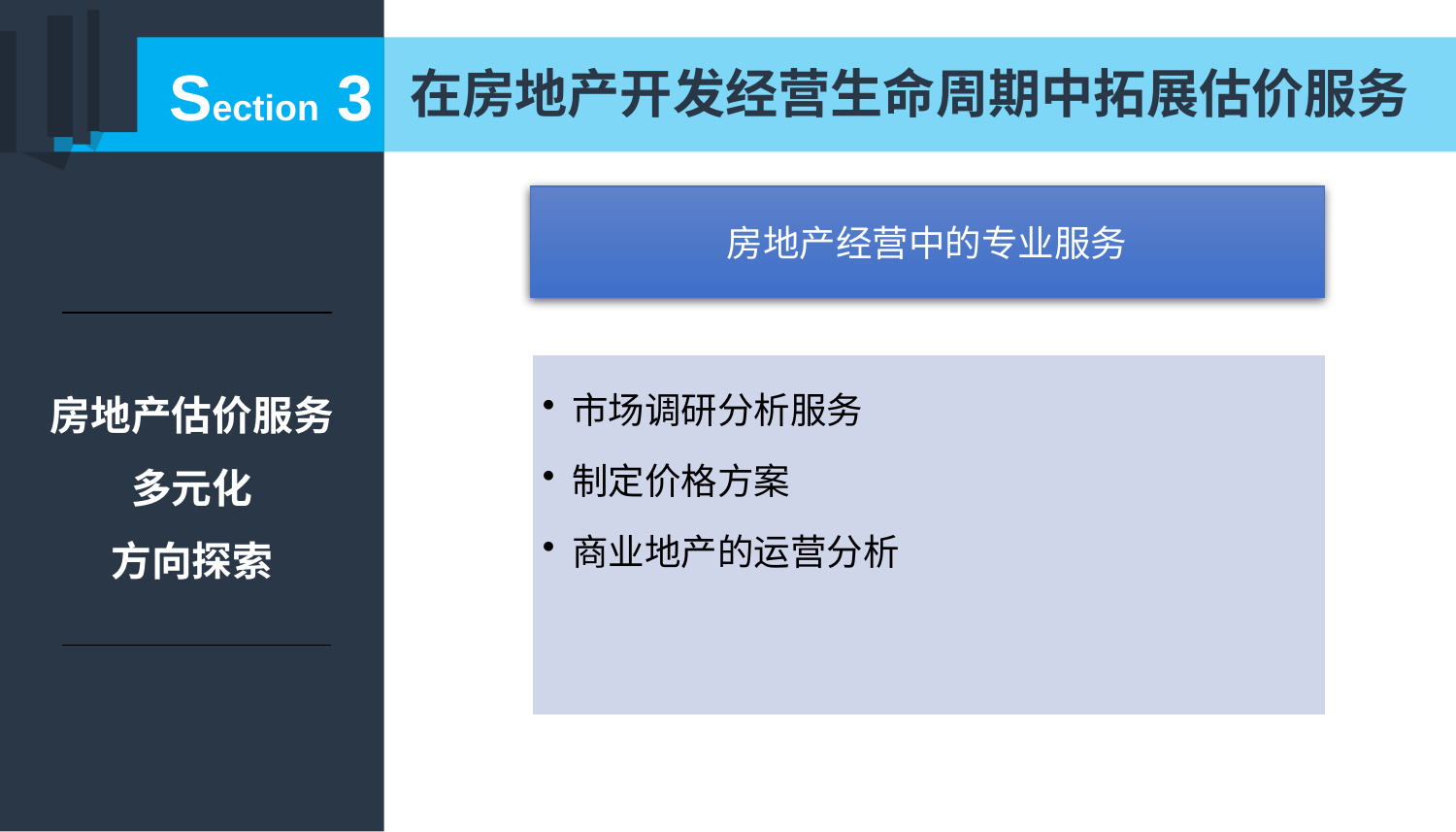

Section 3
在房地产开发经营生命周期中拓展估价服务

房地产经营中的专业服务

 市场调研分析服务
 制定价格方案
 商业地产的运营分析
房地产估价服务
多元化
方向探索